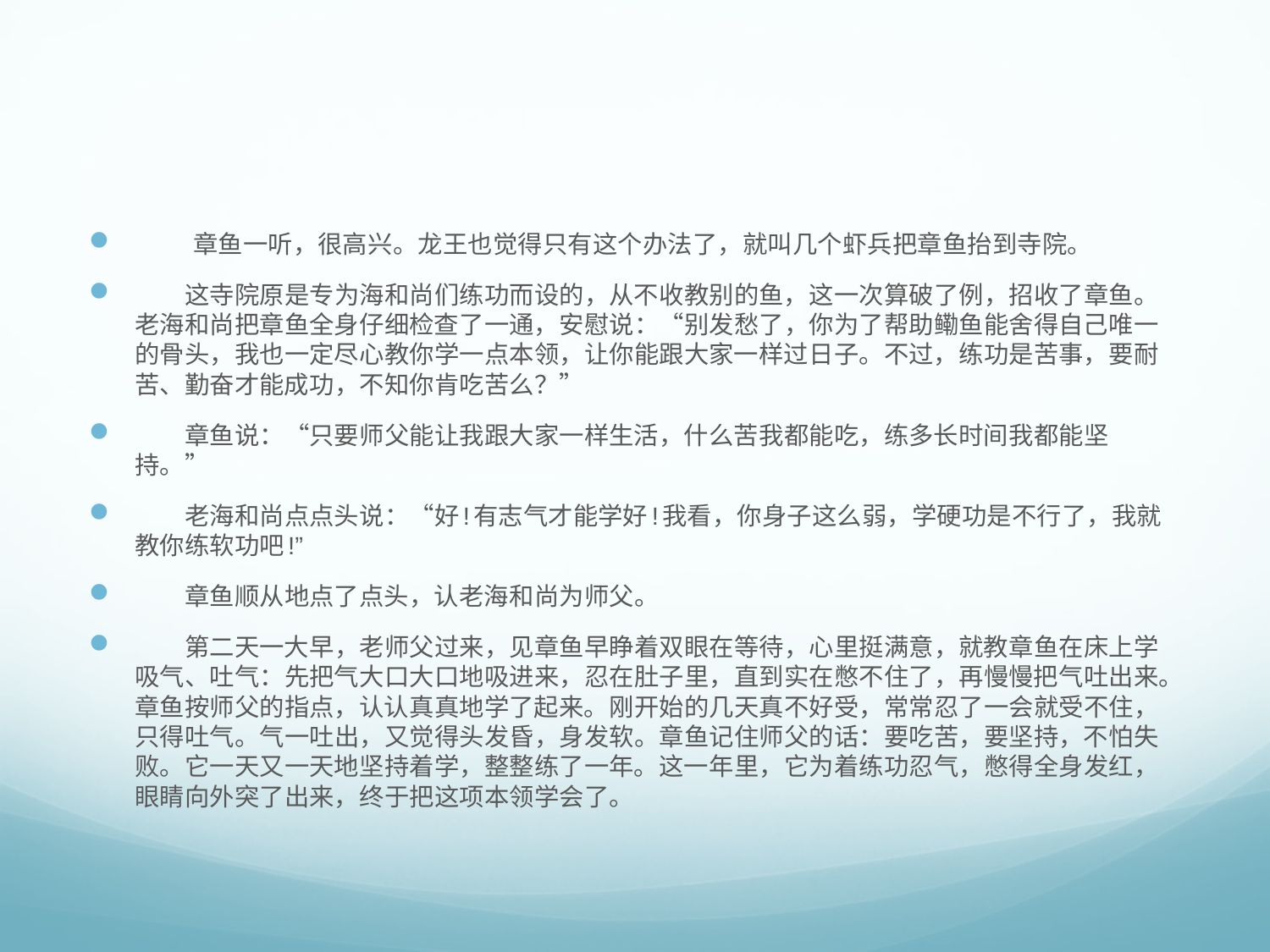

#
          章鱼一听，很高兴。龙王也觉得只有这个办法了，就叫几个虾兵把章鱼抬到寺院。
　　这寺院原是专为海和尚们练功而设的，从不收教别的鱼，这一次算破了例，招收了章鱼。老海和尚把章鱼全身仔细检查了一通，安慰说：“别发愁了，你为了帮助鳓鱼能舍得自己唯一的骨头，我也一定尽心教你学一点本领，让你能跟大家一样过日子。不过，练功是苦事，要耐苦、勤奋才能成功，不知你肯吃苦么？”
　　章鱼说：“只要师父能让我跟大家一样生活，什么苦我都能吃，练多长时间我都能坚持。”
　　老海和尚点点头说：“好!有志气才能学好!我看，你身子这么弱，学硬功是不行了，我就教你练软功吧!”
　　章鱼顺从地点了点头，认老海和尚为师父。
　　第二天一大早，老师父过来，见章鱼早睁着双眼在等待，心里挺满意，就教章鱼在床上学吸气、吐气：先把气大口大口地吸进来，忍在肚子里，直到实在憋不住了，再慢慢把气吐出来。章鱼按师父的指点，认认真真地学了起来。刚开始的几天真不好受，常常忍了一会就受不住，只得吐气。气一吐出，又觉得头发昏，身发软。章鱼记住师父的话：要吃苦，要坚持，不怕失败。它一天又一天地坚持着学，整整练了一年。这一年里，它为着练功忍气，憋得全身发红，眼睛向外突了出来，终于把这项本领学会了。